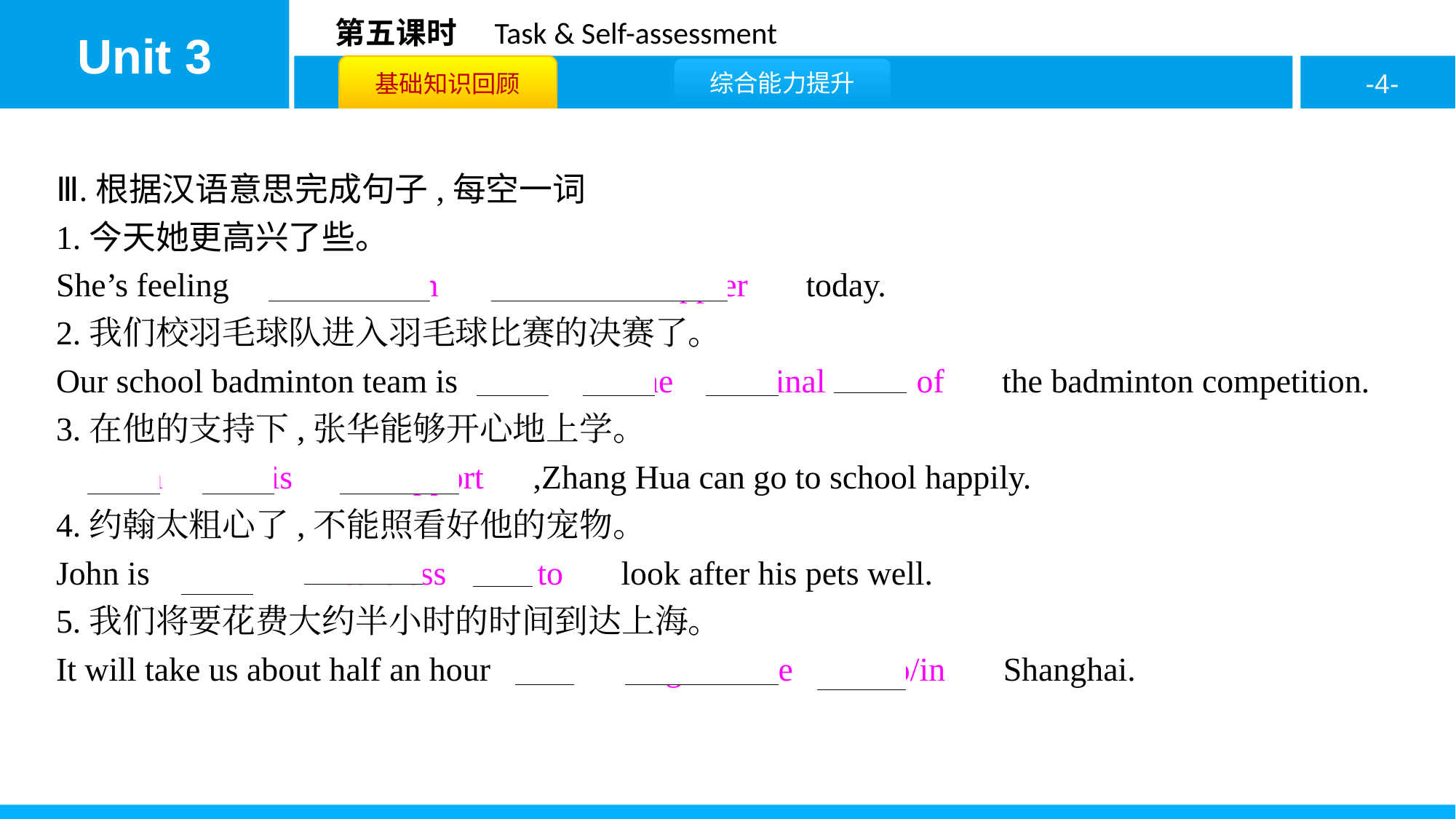

Ⅲ.根据汉语意思完成句子,每空一词
1.今天她更高兴了些。
She’s feeling 　more/much　 　cheerful/happier　 today.
2.我们校羽毛球队进入羽毛球比赛的决赛了。
Our school badminton team is 　in　 　the　 　final　 　of　 the badminton competition.
3.在他的支持下,张华能够开心地上学。
　With　 　his　 　support　,Zhang Hua can go to school happily.
4.约翰太粗心了,不能照看好他的宠物。
John is 　too　 　careless　 　to　 look after his pets well.
5.我们将要花费大约半小时的时间到达上海。
It will take us about half an hour 　to　 　get/arrive　 　to/in　 Shanghai.